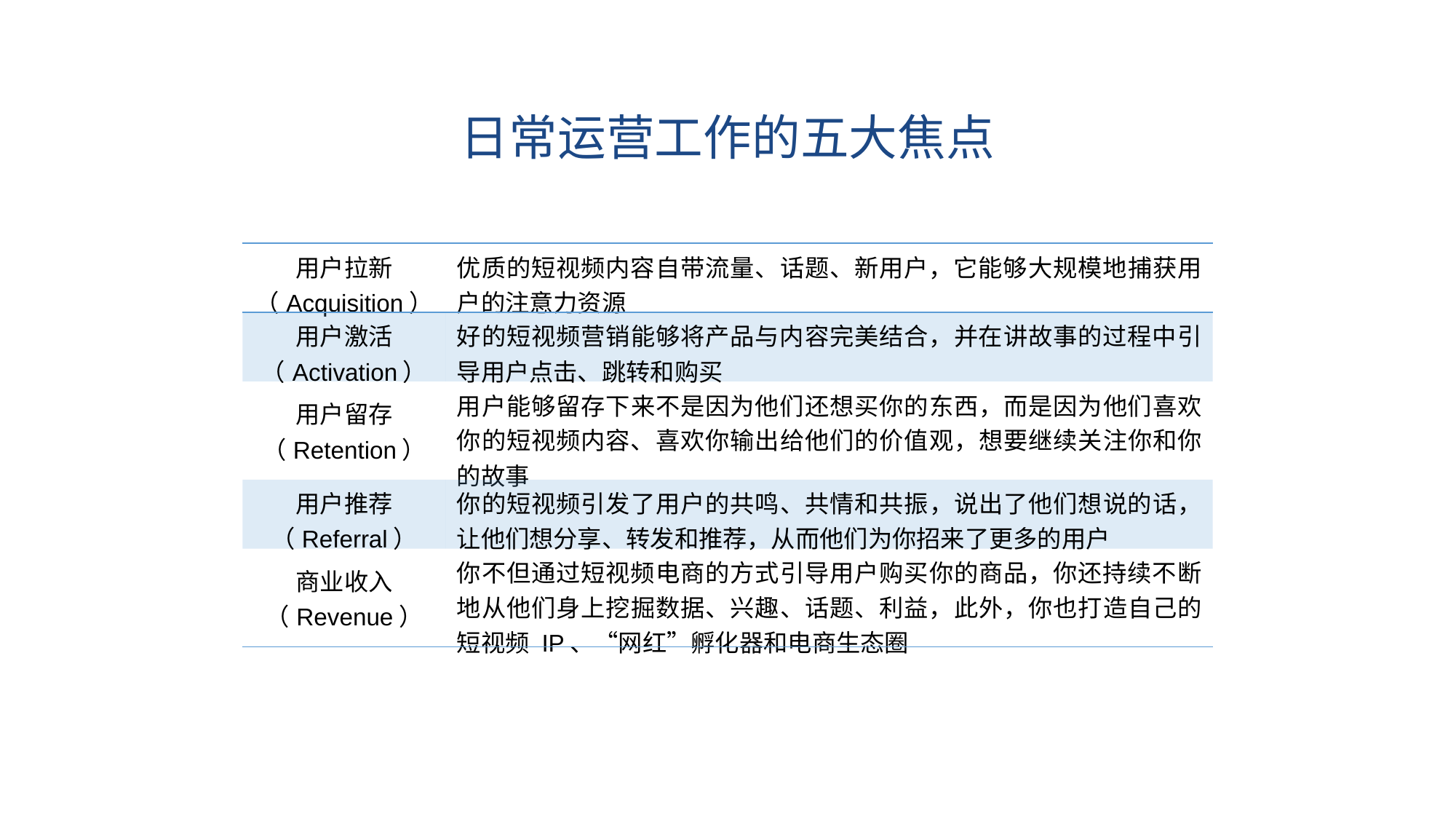

日常运营工作的五大焦点
| 用户拉新 （Acquisition） | 优质的短视频内容自带流量、话题、新用户，它能够大规模地捕获用户的注意力资源 |
| --- | --- |
| 用户激活 （Activation） | 好的短视频营销能够将产品与内容完美结合，并在讲故事的过程中引导用户点击、跳转和购买 |
| 用户留存 （Retention） | 用户能够留存下来不是因为他们还想买你的东西，而是因为他们喜欢你的短视频内容、喜欢你输出给他们的价值观，想要继续关注你和你的故事 |
| 用户推荐 （Referral） | 你的短视频引发了用户的共鸣、共情和共振，说出了他们想说的话，让他们想分享、转发和推荐，从而他们为你招来了更多的用户 |
| 商业收入 （Revenue） | 你不但通过短视频电商的方式引导用户购买你的商品，你还持续不断地从他们身上挖掘数据、兴趣、话题、利益，此外，你也打造自己的短视频 IP、“网红”孵化器和电商生态圈 |